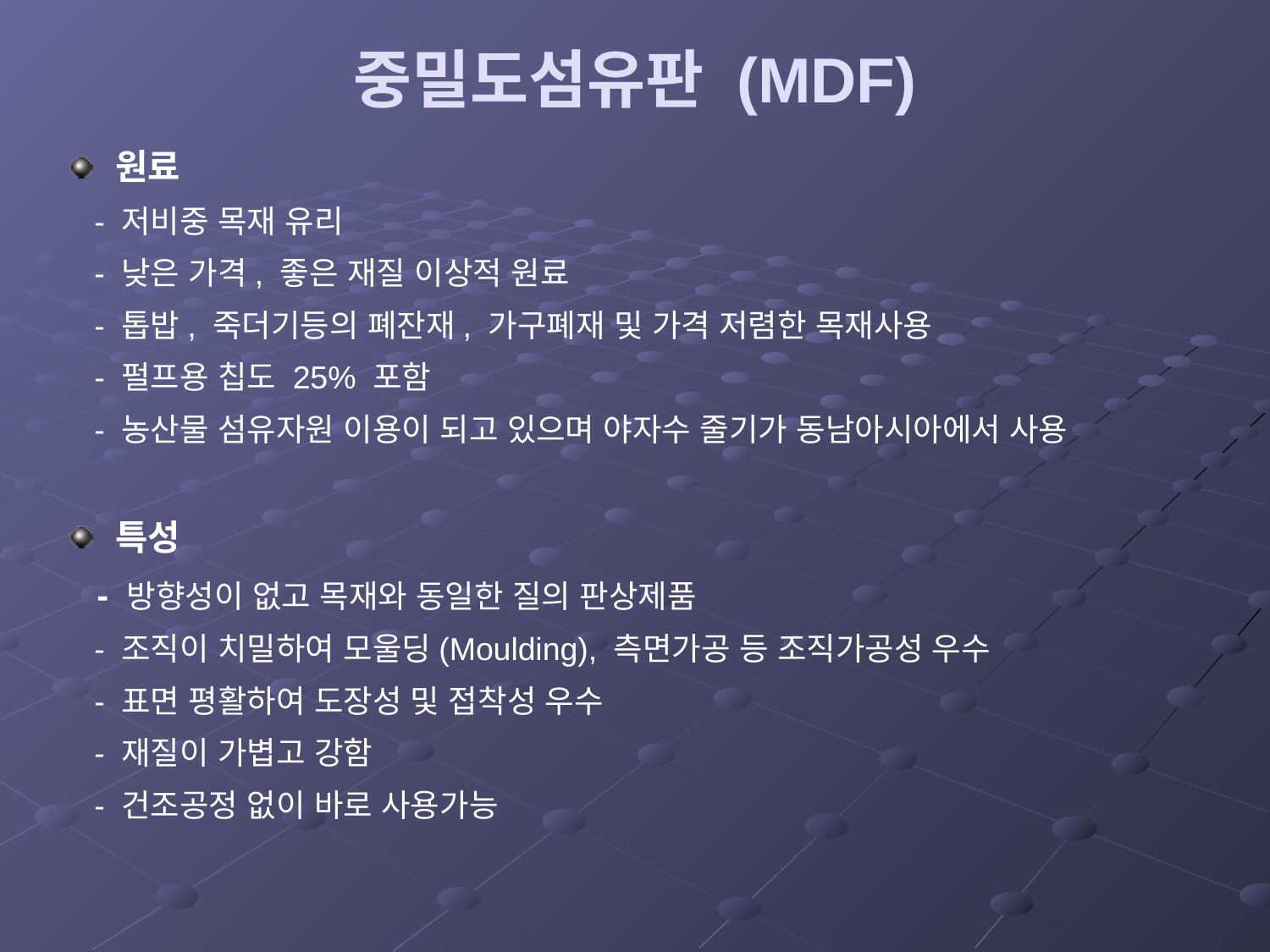

# 중밀도섬유판 (MDF)
원료
   - 저비중 목재 유리
   - 낮은 가격, 좋은 재질 이상적 원료
   - 톱밥, 죽더기등의 폐잔재, 가구폐재 및 가격 저렴한 목재사용
   - 펄프용 칩도 25% 포함
   - 농산물 섬유자원 이용이 되고 있으며 야자수 줄기가 동남아시아에서 사용

특성
   - 방향성이 없고 목재와 동일한 질의 판상제품
   - 조직이 치밀하여 모울딩(Moulding), 측면가공 등 조직가공성 우수
   - 표면 평활하여 도장성 및 접착성 우수
   - 재질이 가볍고 강함
   - 건조공정 없이 바로 사용가능